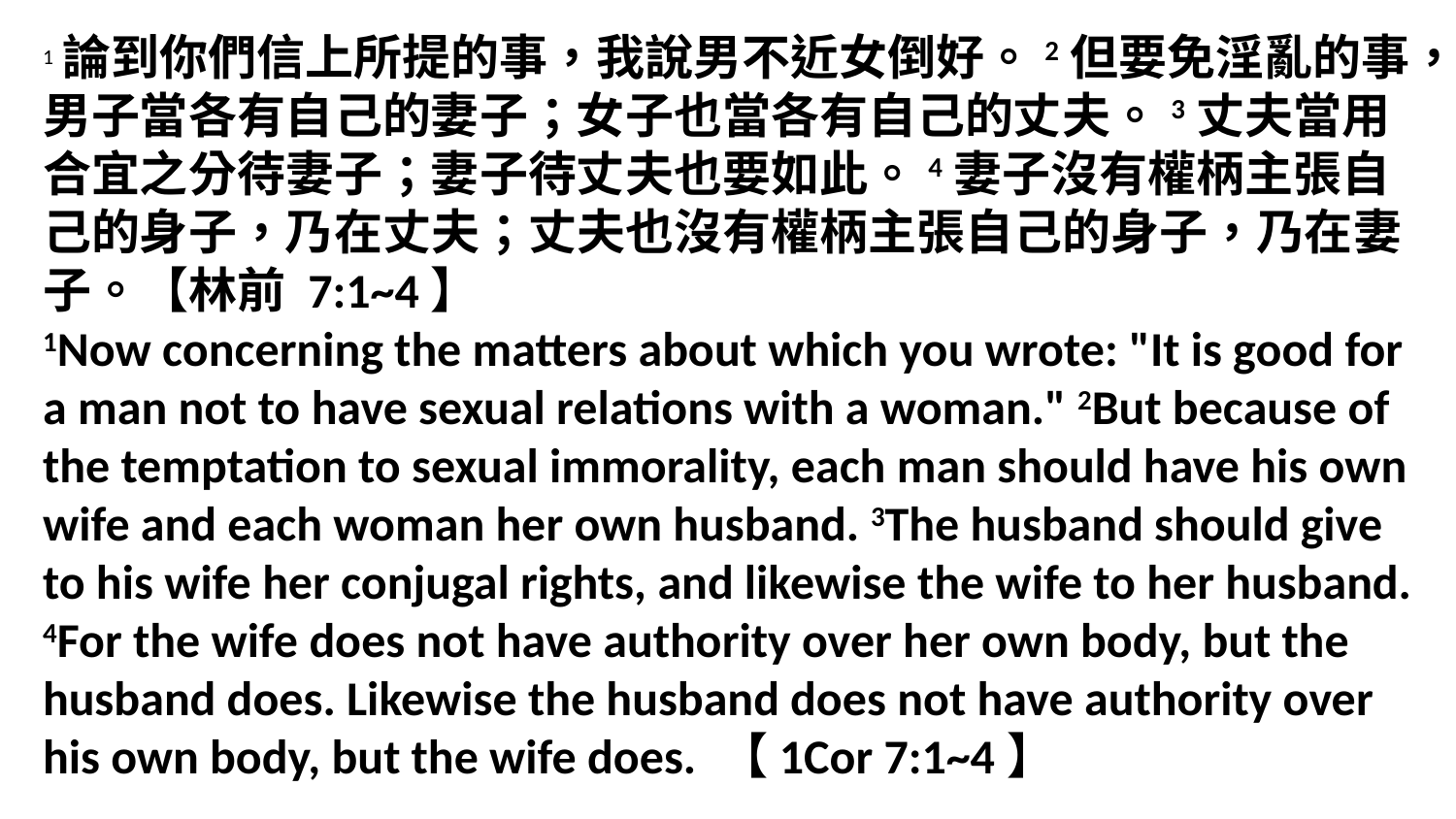

1論到你們信上所提的事，我說男不近女倒好。2但要免淫亂的事，男子當各有自己的妻子；女子也當各有自己的丈夫。3丈夫當用合宜之分待妻子；妻子待丈夫也要如此。4妻子沒有權柄主張自己的身子，乃在丈夫；丈夫也沒有權柄主張自己的身子，乃在妻子。【林前 7:1~4】
1Now concerning the matters about which you wrote: "It is good for a man not to have sexual relations with a woman." 2But because of the temptation to sexual immorality, each man should have his own wife and each woman her own husband. 3The husband should give to his wife her conjugal rights, and likewise the wife to her husband. 4For the wife does not have authority over her own body, but the husband does. Likewise the husband does not have authority over his own body, but the wife does. 【1Cor 7:1~4】